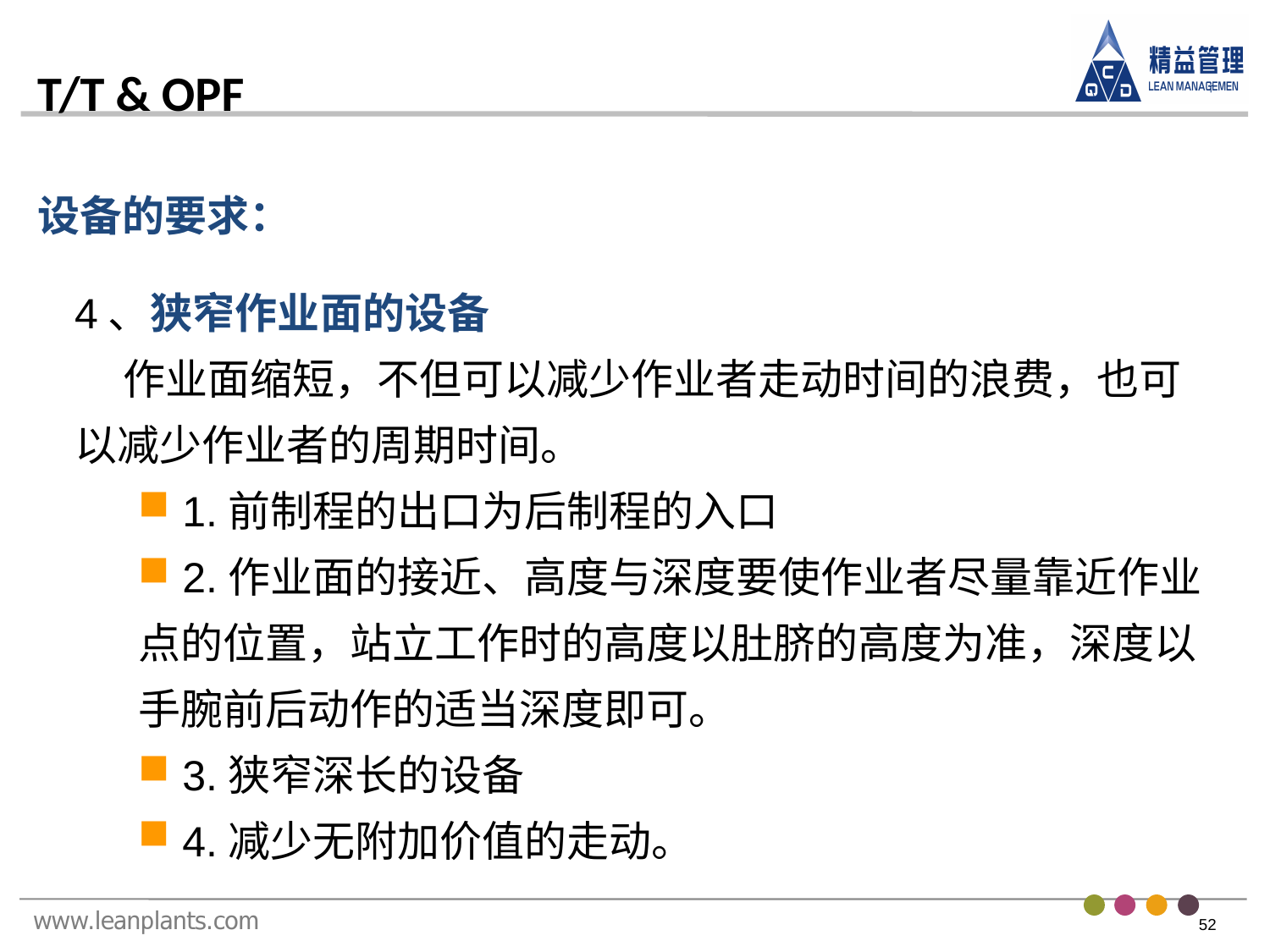

设备的要求：
4、狭窄作业面的设备
    作业面缩短，不但可以减少作业者走动时间的浪费，也可以减少作业者的周期时间。
 1.前制程的出口为后制程的入口
 2.作业面的接近、高度与深度要使作业者尽量靠近作业点的位置，站立工作时的高度以肚脐的高度为准，深度以手腕前后动作的适当深度即可。
 3.狭窄深长的设备
 4.减少无附加价值的走动。